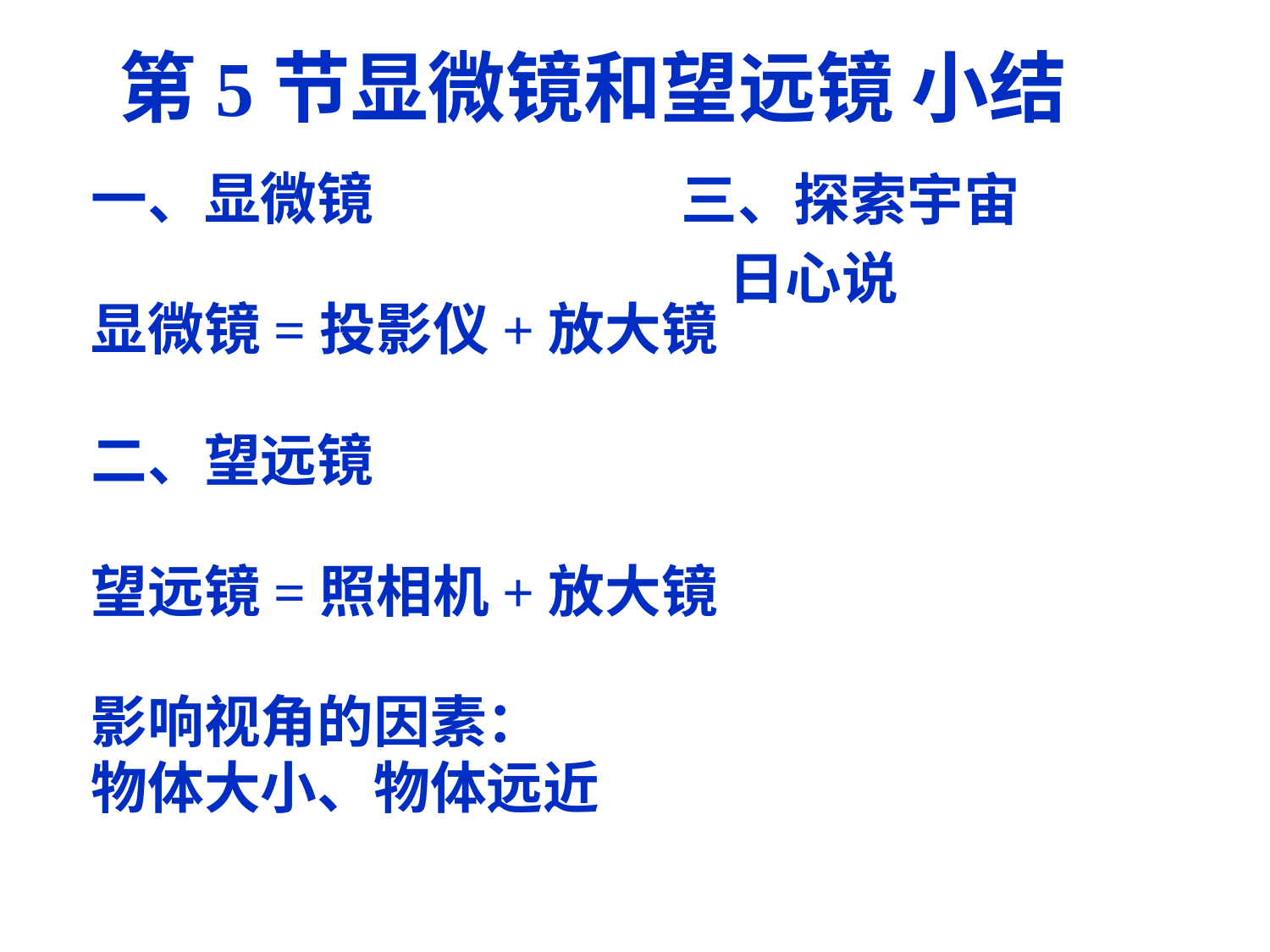

# 第5节显微镜和望远镜 小结
三、探索宇宙
日心说
一、显微镜

显微镜=投影仪+放大镜

二、望远镜

望远镜=照相机+放大镜

影响视角的因素：
物体大小、物体远近